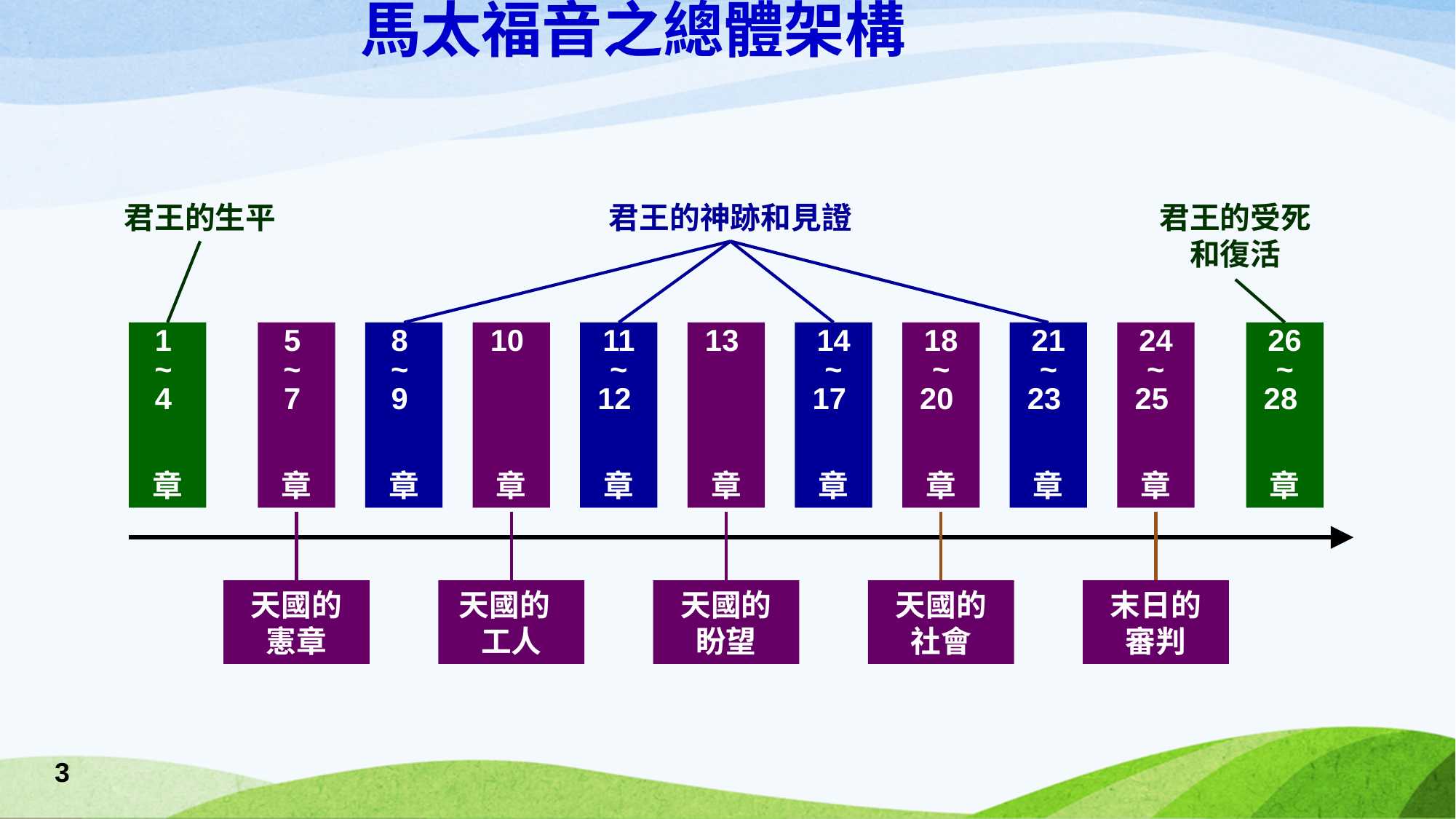

馬太福音之總體架構
君王的生平
1
~
4

章
君王的神跡和見證
8
~
9

章
11 ~ 12

章
14 ~ 17

章
21 ~ 23

章
君王的受死
和復活
26 ~ 28

章
5
~
7

章
天國的
憲章
10

章
天國的
工人
13

章
天國的
盼望
18 ~ 20

章
天國的
社會
24 ~ 25

章
末日的
審判
3